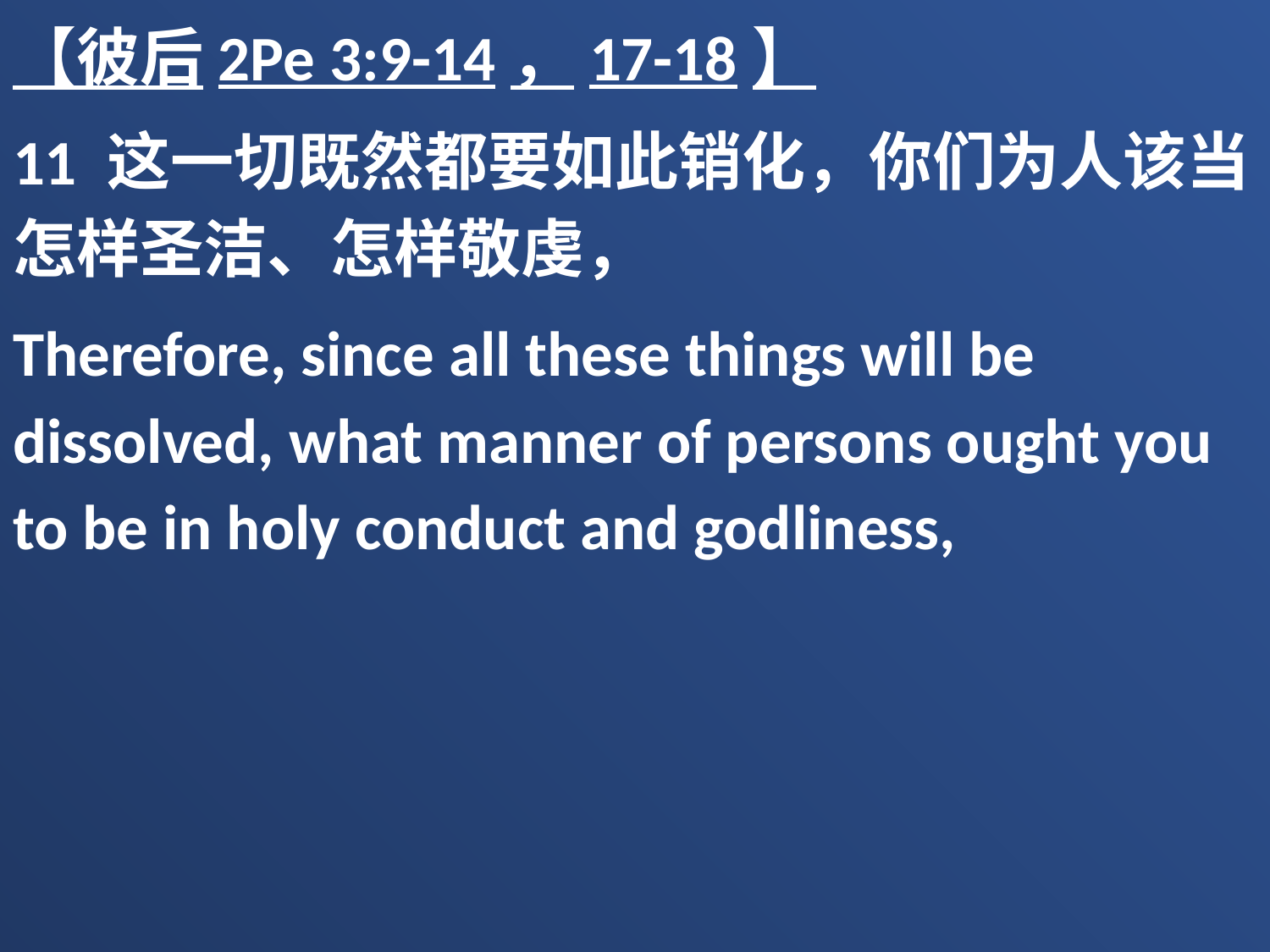

【彼后2Pe 3:9-14，17-18】
11 这一切既然都要如此销化，你们为人该当怎样圣洁、怎样敬虔，
Therefore, since all these things will be dissolved, what manner of persons ought you to be in holy conduct and godliness,